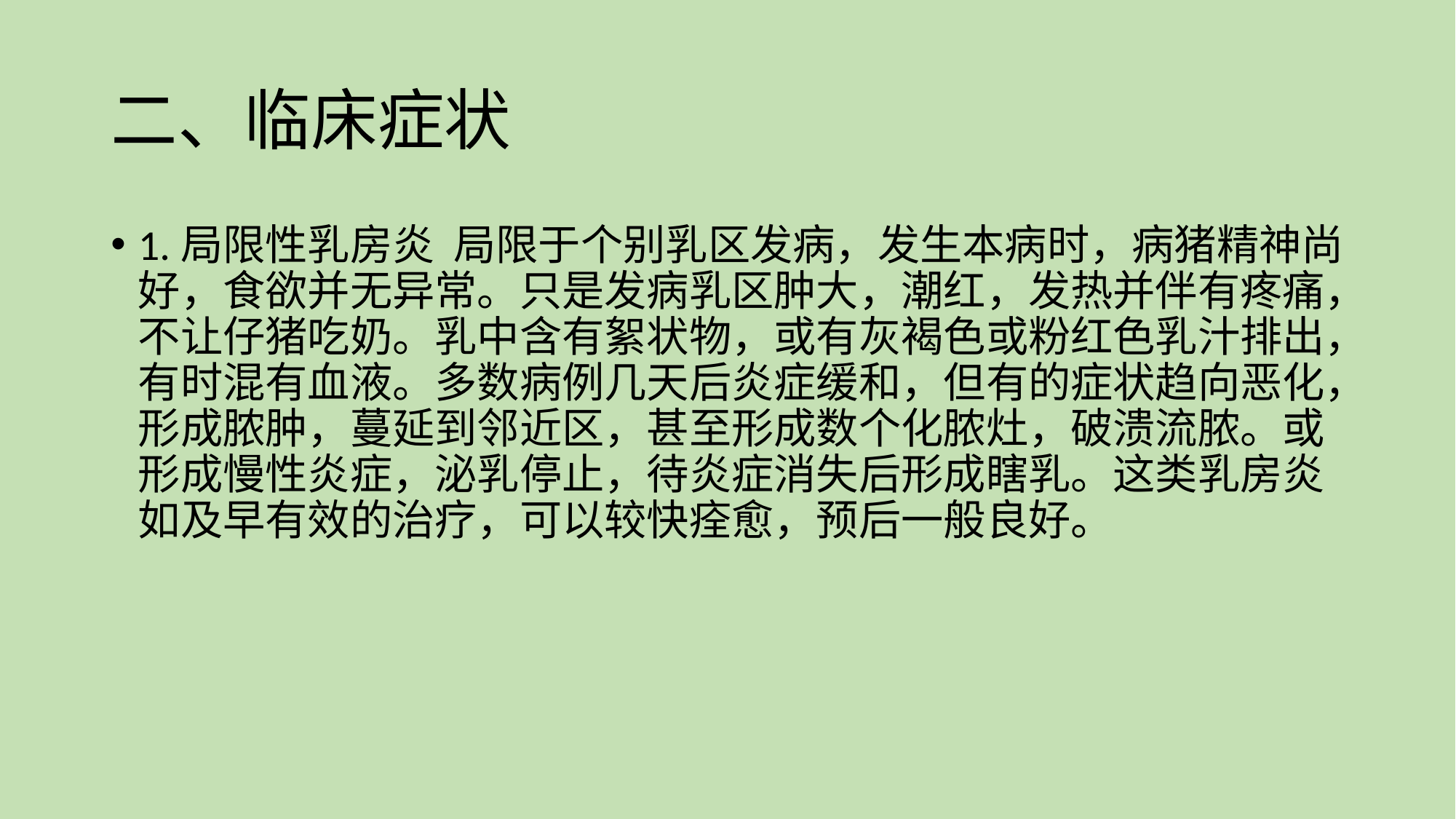

# 二、临床症状
1.局限性乳房炎  局限于个别乳区发病，发生本病时，病猪精神尚好，食欲并无异常。只是发病乳区肿大，潮红，发热并伴有疼痛，不让仔猪吃奶。乳中含有絮状物，或有灰褐色或粉红色乳汁排出，有时混有血液。多数病例几天后炎症缓和，但有的症状趋向恶化，形成脓肿，蔓延到邻近区，甚至形成数个化脓灶，破溃流脓。或形成慢性炎症，泌乳停止，待炎症消失后形成瞎乳。这类乳房炎如及早有效的治疗，可以较快痊愈，预后一般良好。